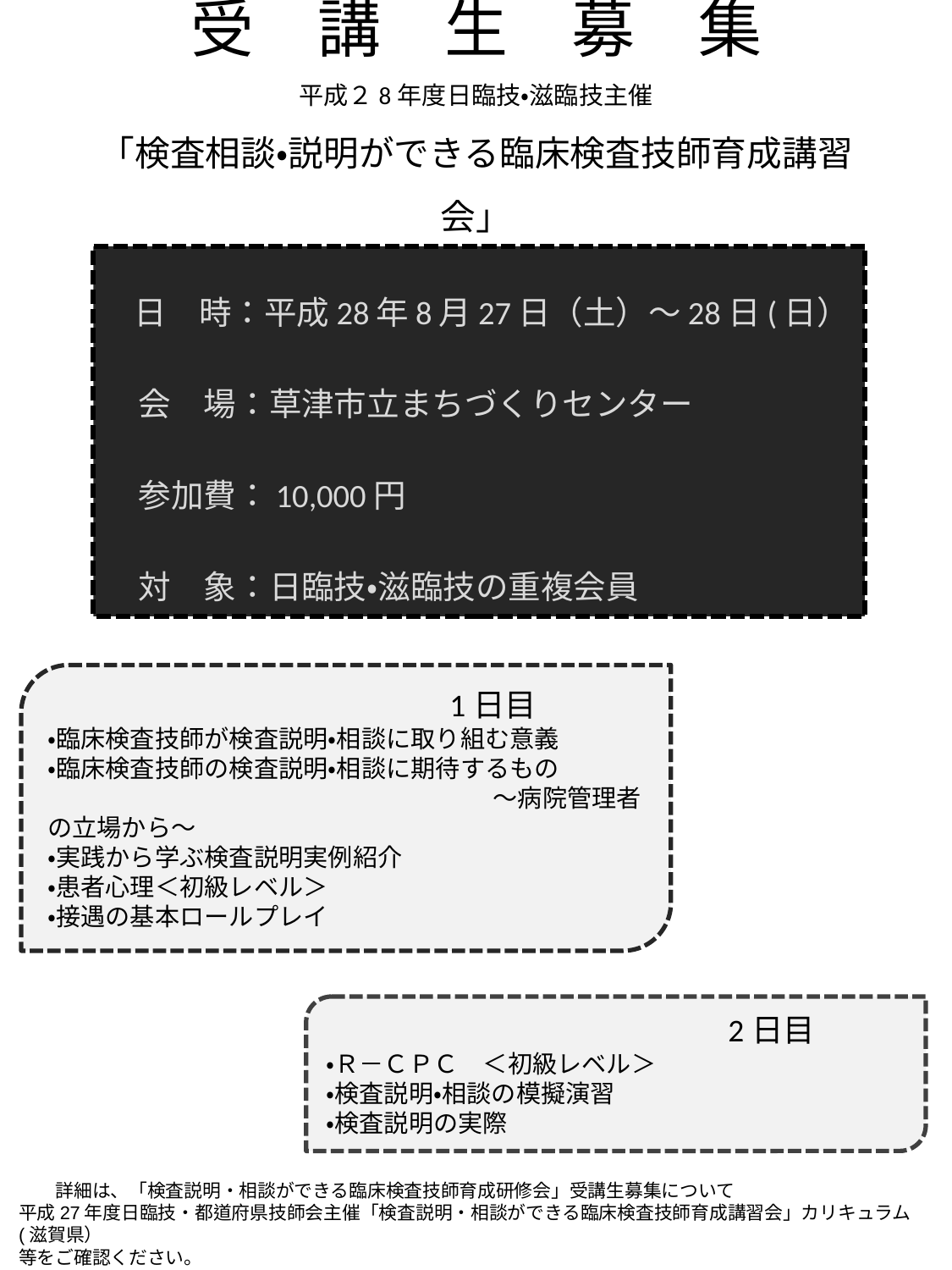

# 受　講　生　募　集 平成２8年度日臨技・滋臨技主催 「検査相談・説明ができる臨床検査技師育成講習会」

　日　時：平成28年8月27日（土）～28日(日）

　会　場：草津市立まちづくりセンター

　参加費：10,000円

　対　象：日臨技・滋臨技の重複会員

　　　　　　　　　　　　　　　　1日目
・臨床検査技師が検査説明・相談に取り組む意義
・臨床検査技師の検査説明・相談に期待するもの
　　　　　　　　　　　　　　　　　　～病院管理者の立場から～
・実践から学ぶ検査説明実例紹介
・患者心理＜初級レベル＞
・接遇の基本ロールプレイ
　　　　　　　　　　　　　　　　2日目
・Ｒ－ＣＰＣ　＜初級レベル＞
・検査説明・相談の模擬演習
・検査説明の実際
　　詳細は、「検査説明・相談ができる臨床検査技師育成研修会」受講生募集について
平成27年度日臨技・都道府県技師会主催「検査説明・相談ができる臨床検査技師育成講習会」カリキュラム(滋賀県）
等をご確認ください。